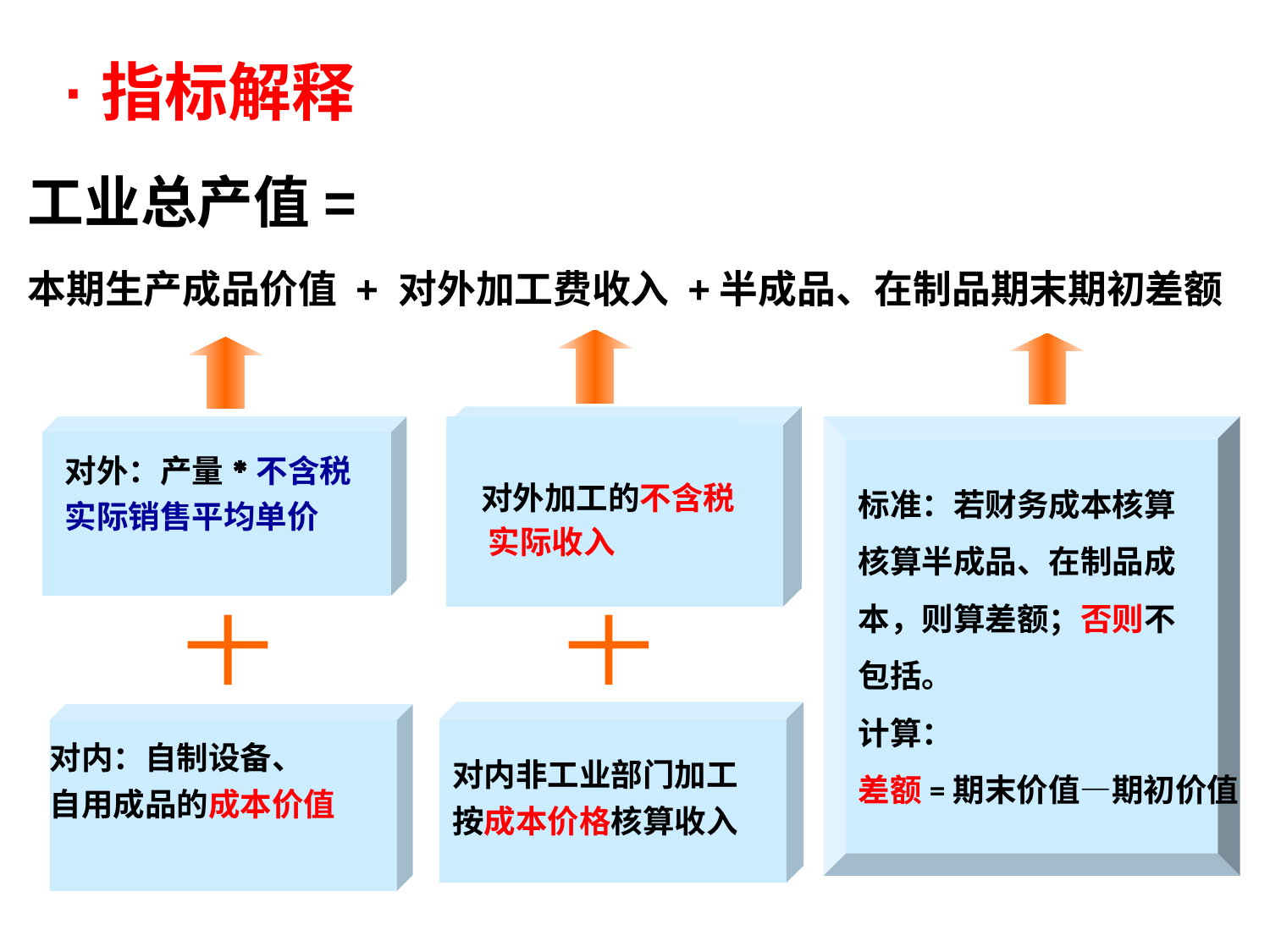

·指标解释
工业总产值=
本期生产成品价值 + 对外加工费收入 +半成品、在制品期末期初差额

  对外加工的不含税
   实际收入

对外：产量*不含税
实际销售平均单价

标准：若财务成本核算
核算半成品、在制品成
本，则算差额；否则不
包括。
计算：
差额=期末价值—期初价值

对内非工业部门加工
按成本价格核算收入

对内：自制设备、
自用成品的成本价值